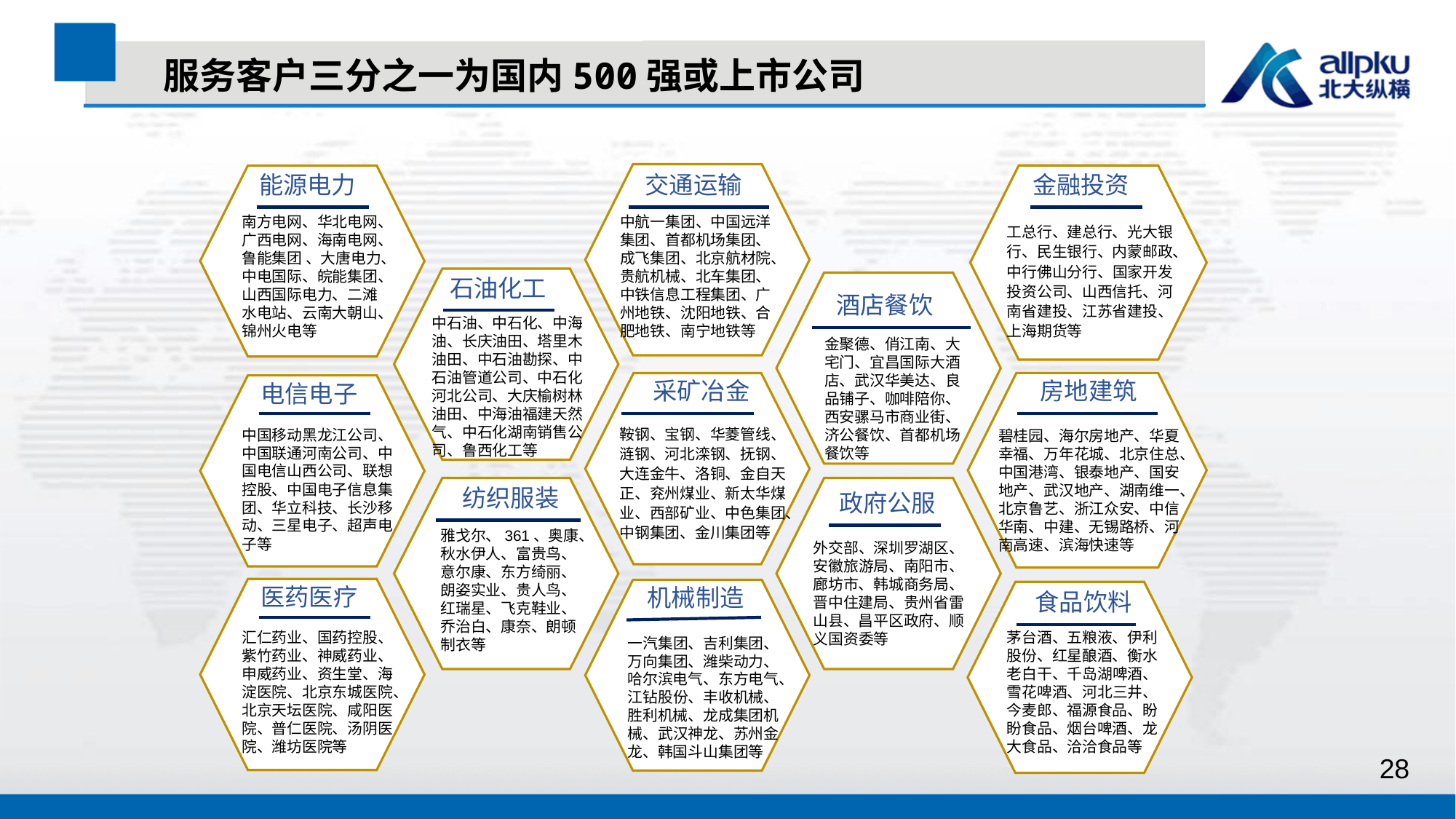

服务客户三分之一为国内500强或上市公司

能源电力
交通运输
金融投资
南方电网、华北电网、广西电网、海南电网、鲁能集团 、大唐电力、中电国际、皖能集团、山西国际电力、二滩水电站、云南大朝山、锦州火电等
中航一集团、中国远洋集团、首都机场集团、成飞集团、北京航材院、贵航机械、北车集团、中铁信息工程集团、广州地铁、沈阳地铁、合肥地铁、南宁地铁等
工总行、建总行、光大银行、民生银行、内蒙邮政、中行佛山分行、国家开发投资公司、山西信托、河南省建投、江苏省建投、上海期货等
石油化工
酒店餐饮
中石油、中石化、中海油、长庆油田、塔里木油田、中石油勘探、中石油管道公司、中石化河北公司、大庆榆树林油田、中海油福建天然气、中石化湖南销售公司、鲁西化工等
金聚德、俏江南、大宅门、宜昌国际大酒店、武汉华美达、良品铺子、咖啡陪你、西安骡马市商业街、济公餐饮、首都机场餐饮等
采矿冶金
房地建筑
电信电子
鞍钢、宝钢、华菱管线、涟钢、河北滦钢、抚钢、大连金牛、洛铜、金自天正、兖州煤业、新太华煤业、西部矿业、中色集团、中钢集团、金川集团等
中国移动黑龙江公司、中国联通河南公司、中国电信山西公司、联想控股、中国电子信息集团、华立科技、长沙移动、三星电子、超声电子等
碧桂园、海尔房地产、华夏幸福、万年花城、北京住总、中国港湾、银泰地产、国安地产、武汉地产、湖南维一、北京鲁艺、浙江众安、中信华南、中建、无锡路桥、河南高速、滨海快速等
纺织服装
政府公服
雅戈尔、361、奥康、秋水伊人、富贵鸟、意尔康、东方绮丽、朗姿实业、贵人鸟、红瑞星、飞克鞋业、乔治白、康奈、朗顿制衣等
外交部、深圳罗湖区、安徽旅游局、南阳市、廊坊市、韩城商务局、晋中住建局、贵州省雷山县、昌平区政府、顺义国资委等
机械制造
食品饮料
茅台酒、五粮液、伊利股份、红星酿酒、衡水老白干、千岛湖啤酒、雪花啤酒、河北三井、今麦郎、福源食品、盼盼食品、烟台啤酒、龙大食品、洽洽食品等
一汽集团、吉利集团、万向集团、潍柴动力、哈尔滨电气、东方电气、江钻股份、丰收机械、胜利机械、龙成集团机械、武汉神龙、苏州金龙、韩国斗山集团等
医药医疗

汇仁药业、国药控股、紫竹药业、神威药业、申威药业、资生堂、海淀医院、北京东城医院、北京天坛医院、咸阳医院、普仁医院、汤阴医院、潍坊医院等